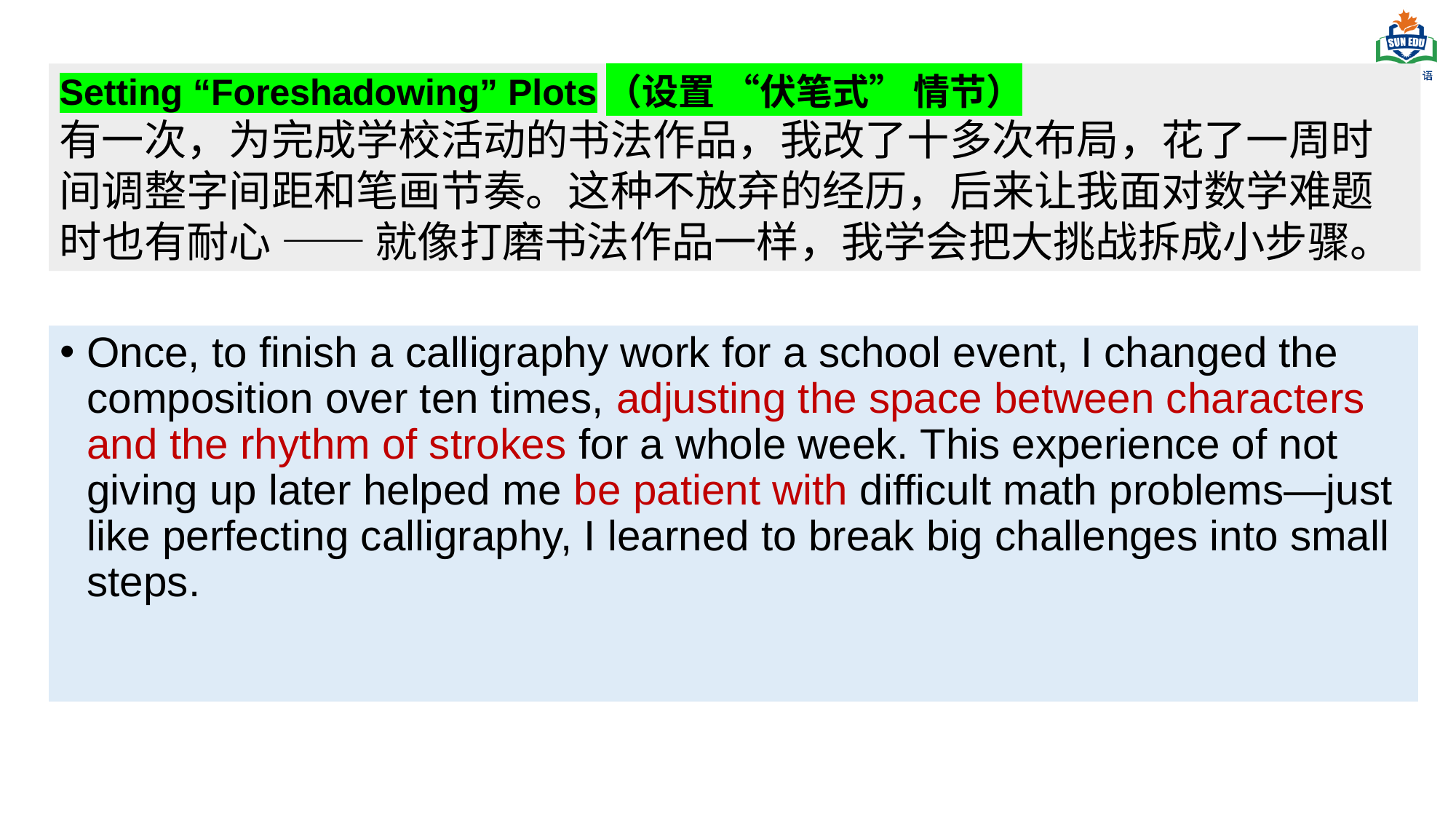

Setting “Foreshadowing” Plots（设置 “伏笔式” 情节）
有一次，为完成学校活动的书法作品，我改了十多次布局，花了一周时间调整字间距和笔画节奏。这种不放弃的经历，后来让我面对数学难题时也有耐心 —— 就像打磨书法作品一样，我学会把大挑战拆成小步骤。
Once, to finish a calligraphy work for a school event, I changed the composition over ten times, adjusting the space between characters and the rhythm of strokes for a whole week. This experience of not giving up later helped me be patient with difficult math problems—just like perfecting calligraphy, I learned to break big challenges into small steps.